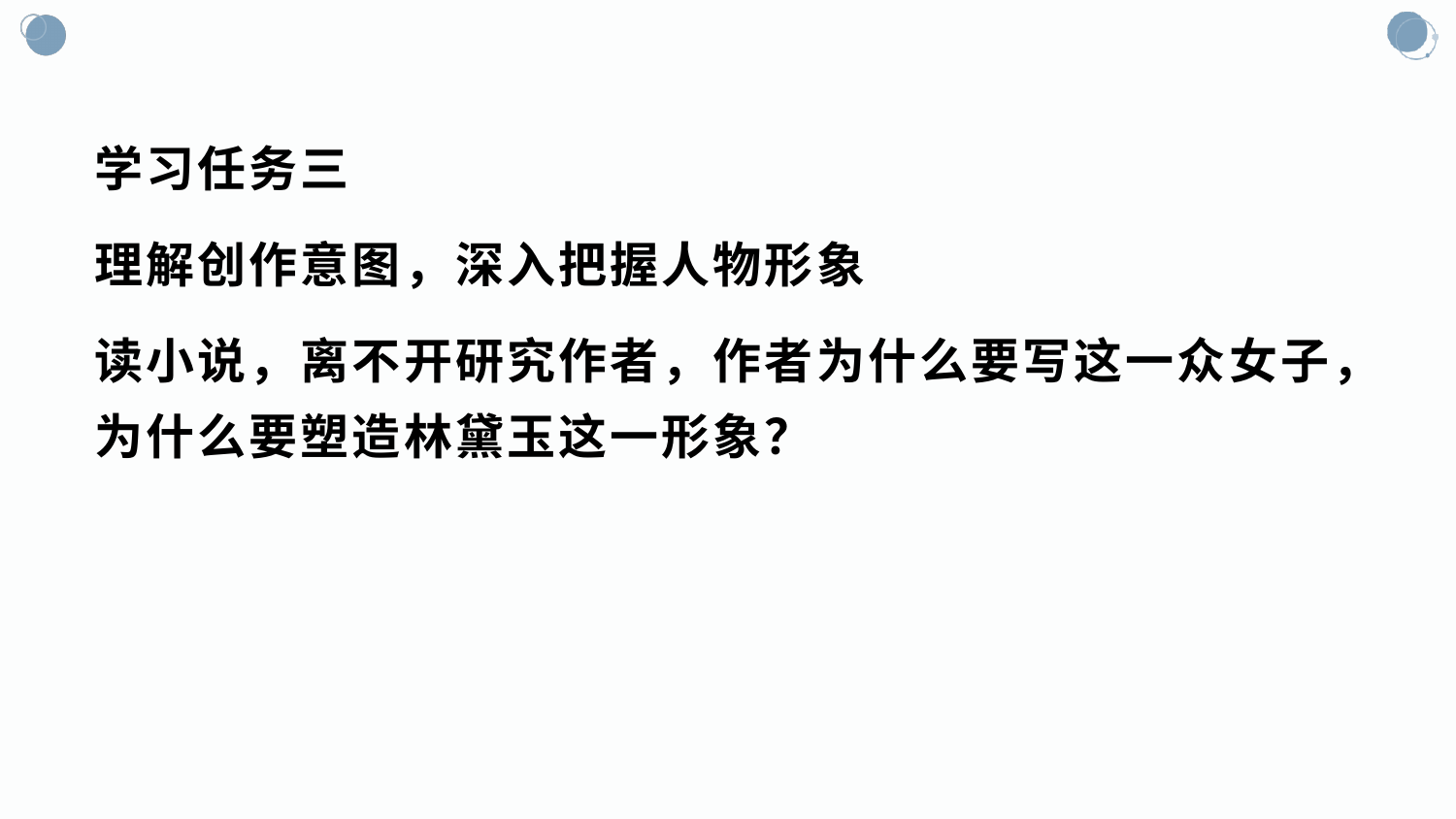

#
学习任务三
理解创作意图，深入把握人物形象
读小说，离不开研究作者，作者为什么要写这一众女子，为什么要塑造林黛玉这一形象？